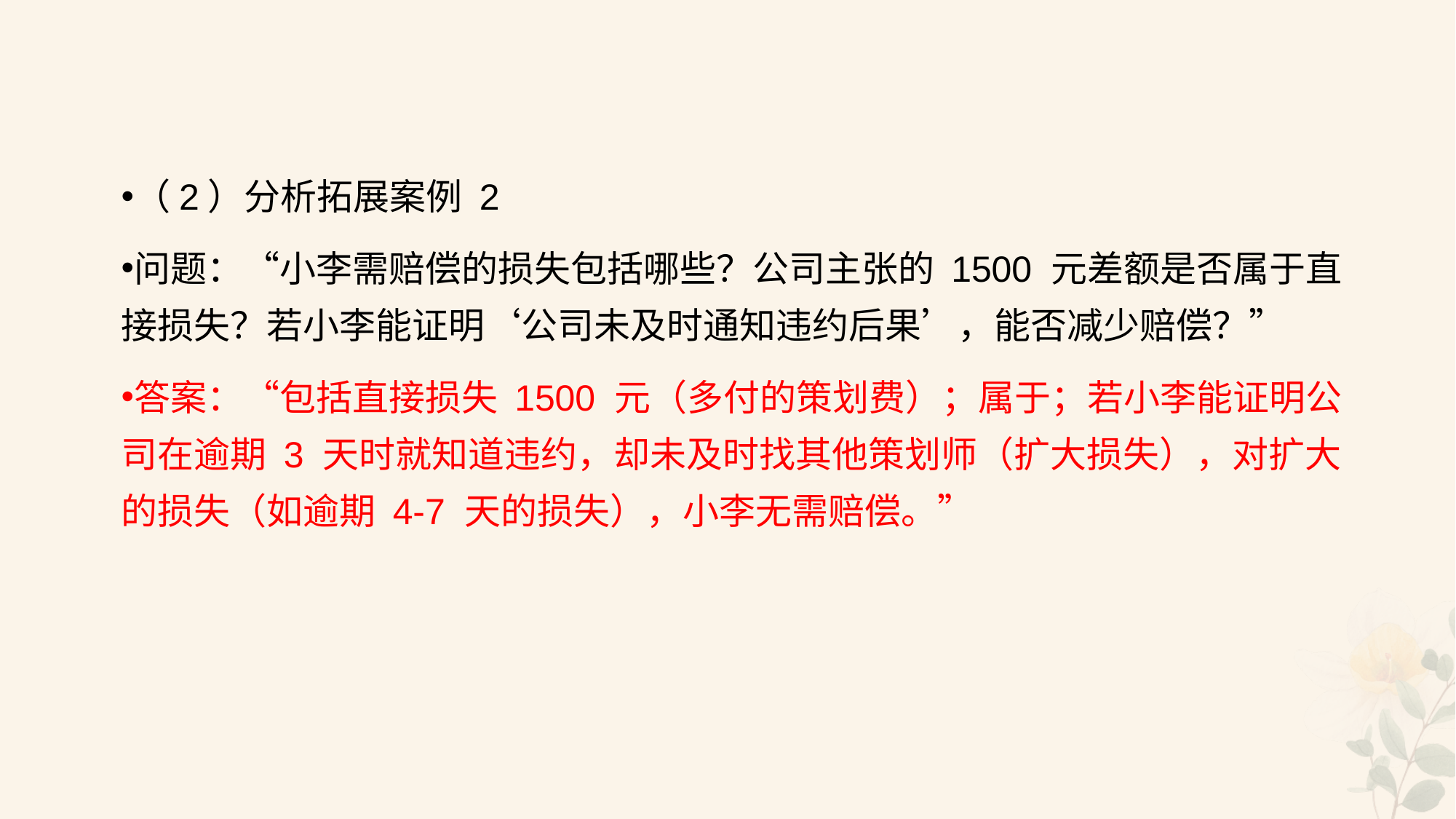

#
（2）分析拓展案例 2
问题：“小李需赔偿的损失包括哪些？公司主张的 1500 元差额是否属于直接损失？若小李能证明‘公司未及时通知违约后果’，能否减少赔偿？”
答案：“包括直接损失 1500 元（多付的策划费）；属于；若小李能证明公司在逾期 3 天时就知道违约，却未及时找其他策划师（扩大损失），对扩大的损失（如逾期 4-7 天的损失），小李无需赔偿。”